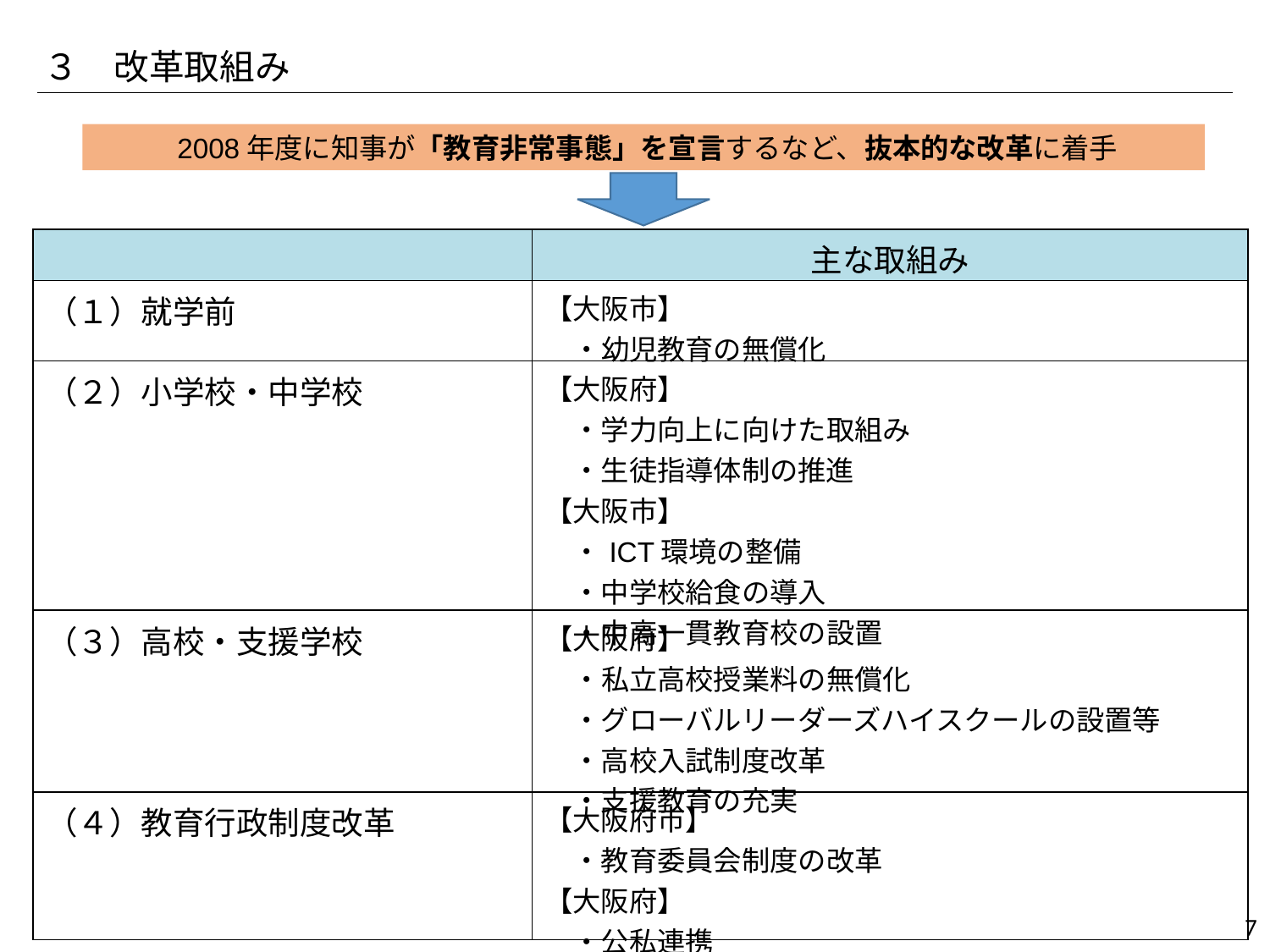

３　改革取組み
 2008年度に知事が「教育非常事態」を宣言するなど、抜本的な改革に着手

|  | 主な取組み |
| --- | --- |
| （１）就学前 | 【大阪市】 　・幼児教育の無償化 |
| （２）小学校・中学校 | 【大阪府】 　・学力向上に向けた取組み 　・生徒指導体制の推進 【大阪市】 　・ICT環境の整備 　・中学校給食の導入 　・中高一貫教育校の設置 |
| （３）高校・支援学校 | 【大阪府】 　・私立高校授業料の無償化 　・グローバルリーダーズハイスクールの設置等 　・高校入試制度改革 　・支援教育の充実 |
| （４）教育行政制度改革 | 【大阪府市】 　・教育委員会制度の改革 【大阪府】 　・公私連携 |
7